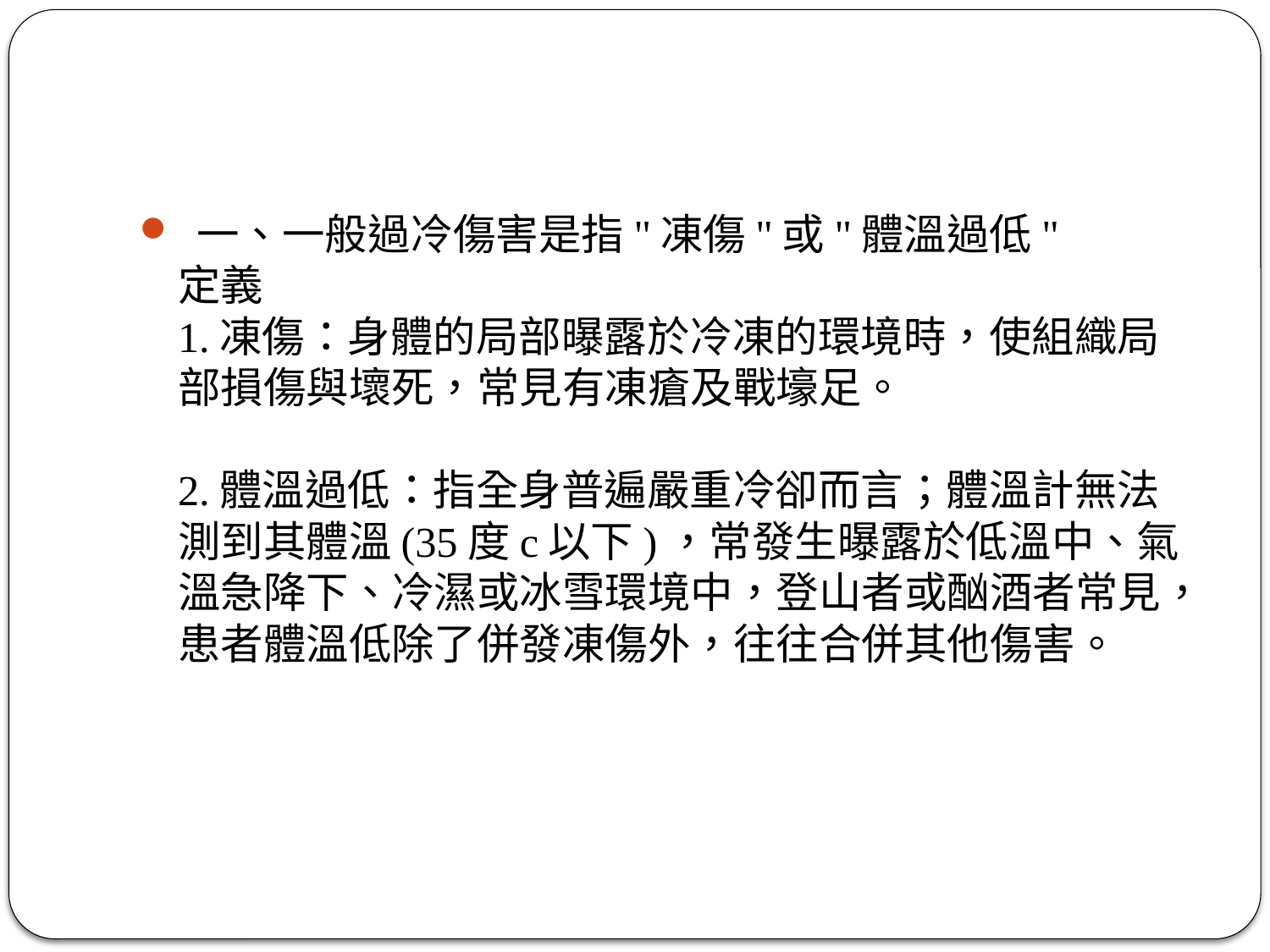

#
 一、一般過冷傷害是指"凍傷"或"體溫過低" 
定義 
1.凍傷：身體的局部曝露於冷凍的環境時，使組織局部損傷與壞死，常見有凍瘡及戰壕足。 
2.體溫過低：指全身普遍嚴重冷卻而言；體溫計無法測到其體溫(35度c以下)，常發生曝露於低溫中、氣溫急降下、冷濕或冰雪環境中，登山者或酗酒者常見，患者體溫低除了併發凍傷外，往往合併其他傷害。